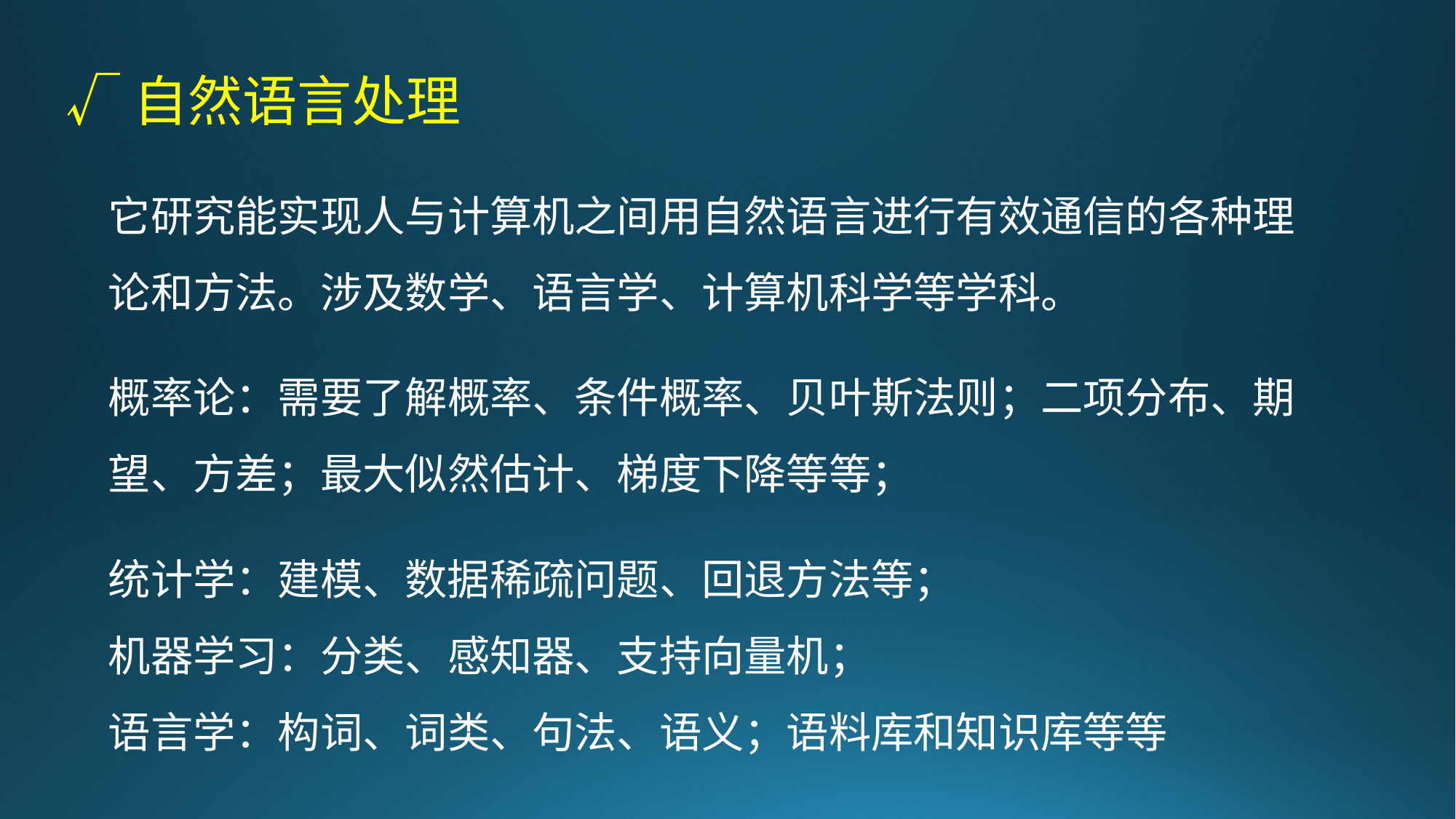

√自然语言处理
它研究能实现人与计算机之间用自然语言进行有效通信的各种理论和方法。涉及数学、语言学、计算机科学等学科。

概率论：需要了解概率、条件概率、贝叶斯法则；二项分布、期望、方差；最大似然估计、梯度下降等等；

统计学：建模、数据稀疏问题、回退方法等；
机器学习：分类、感知器、支持向量机；
语言学：构词、词类、句法、语义；语料库和知识库等等